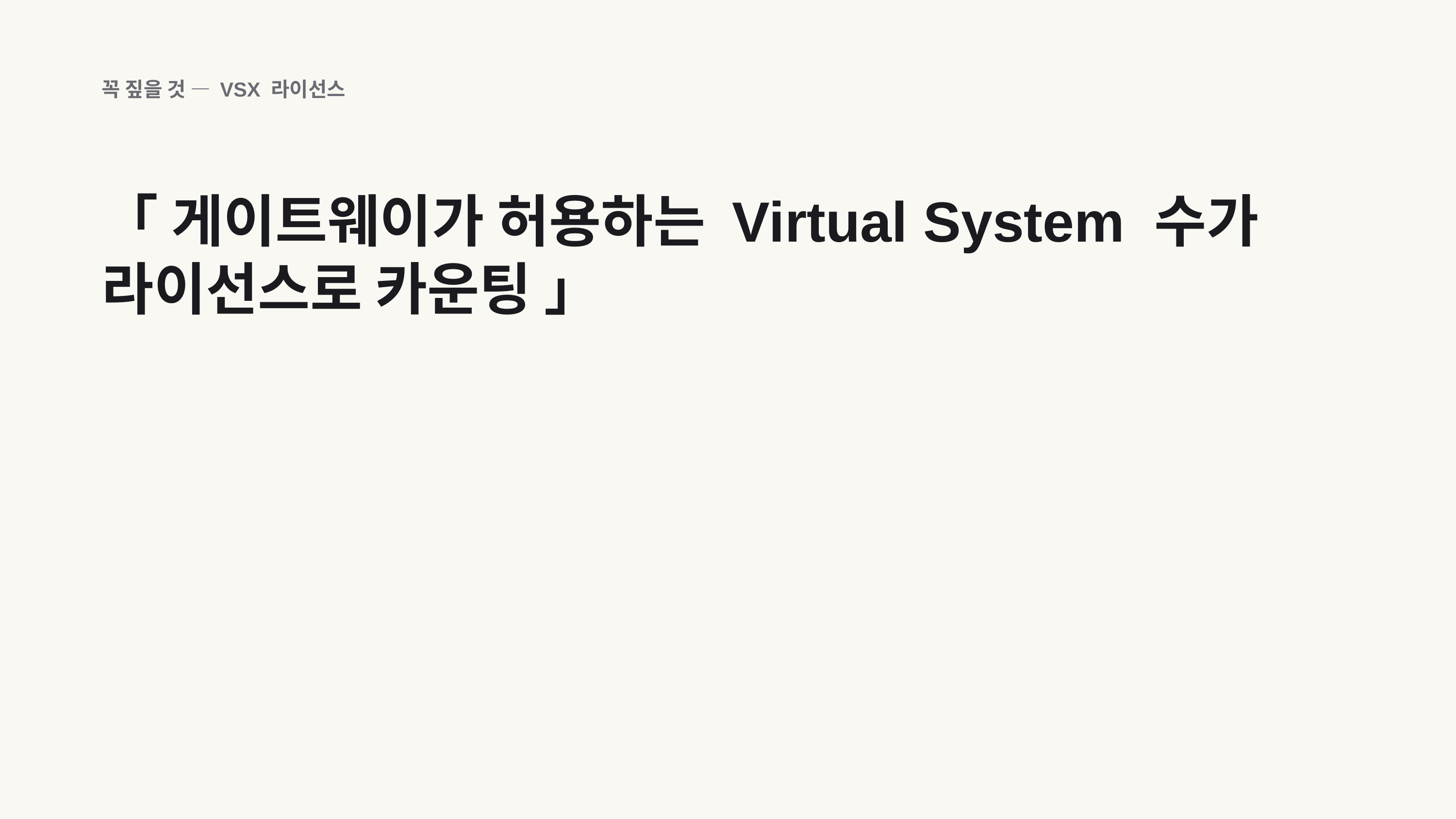

꼭 짚을 것 — VSX 라이선스
「 게이트웨이가 허용하는 Virtual System 수가 라이선스로 카운팅 」